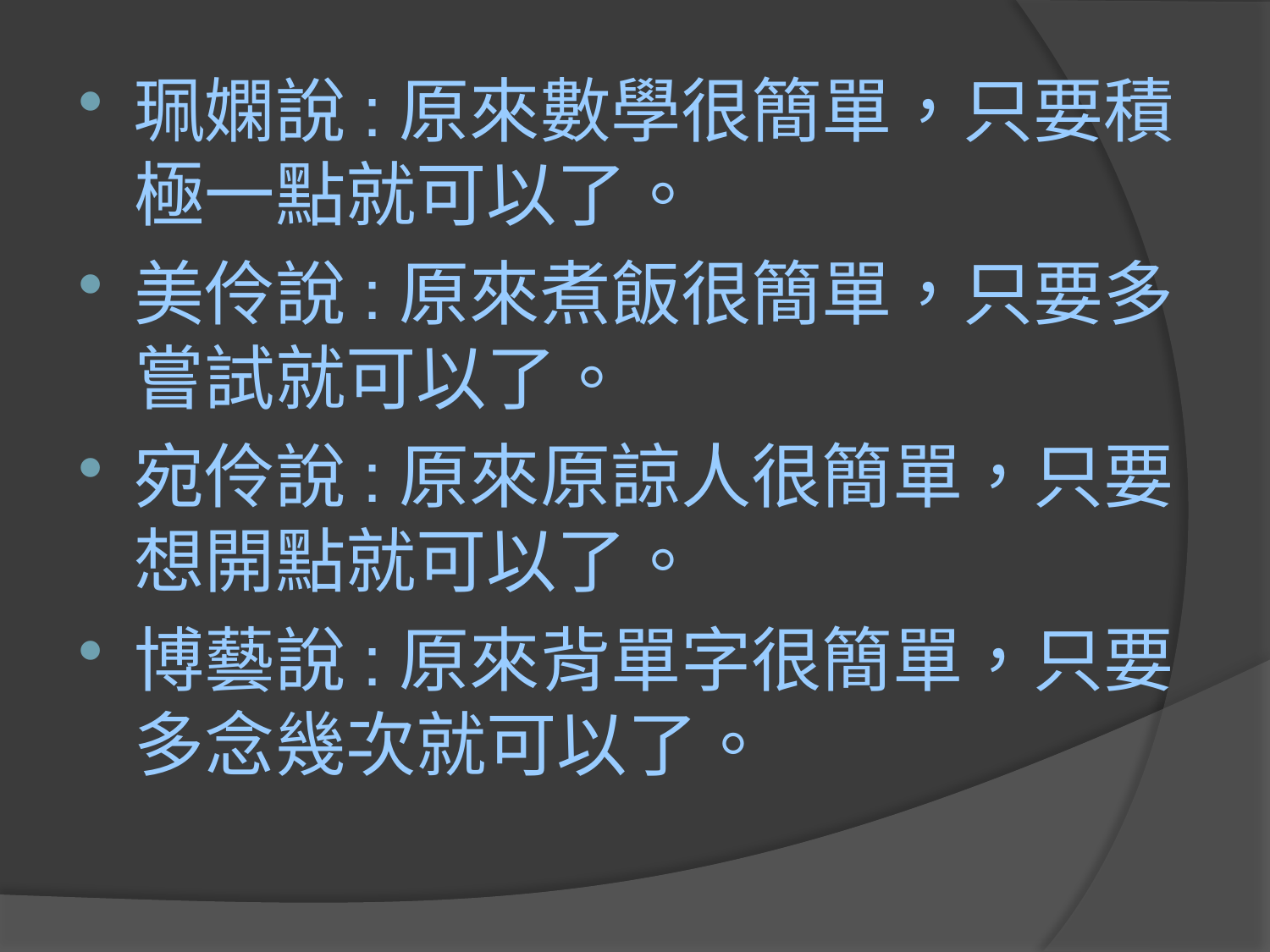

珮嫻說:原來數學很簡單，只要積極一點就可以了。
美伶說:原來煮飯很簡單，只要多嘗試就可以了。
宛伶說:原來原諒人很簡單，只要想開點就可以了。
博藝說:原來背單字很簡單，只要多念幾次就可以了。